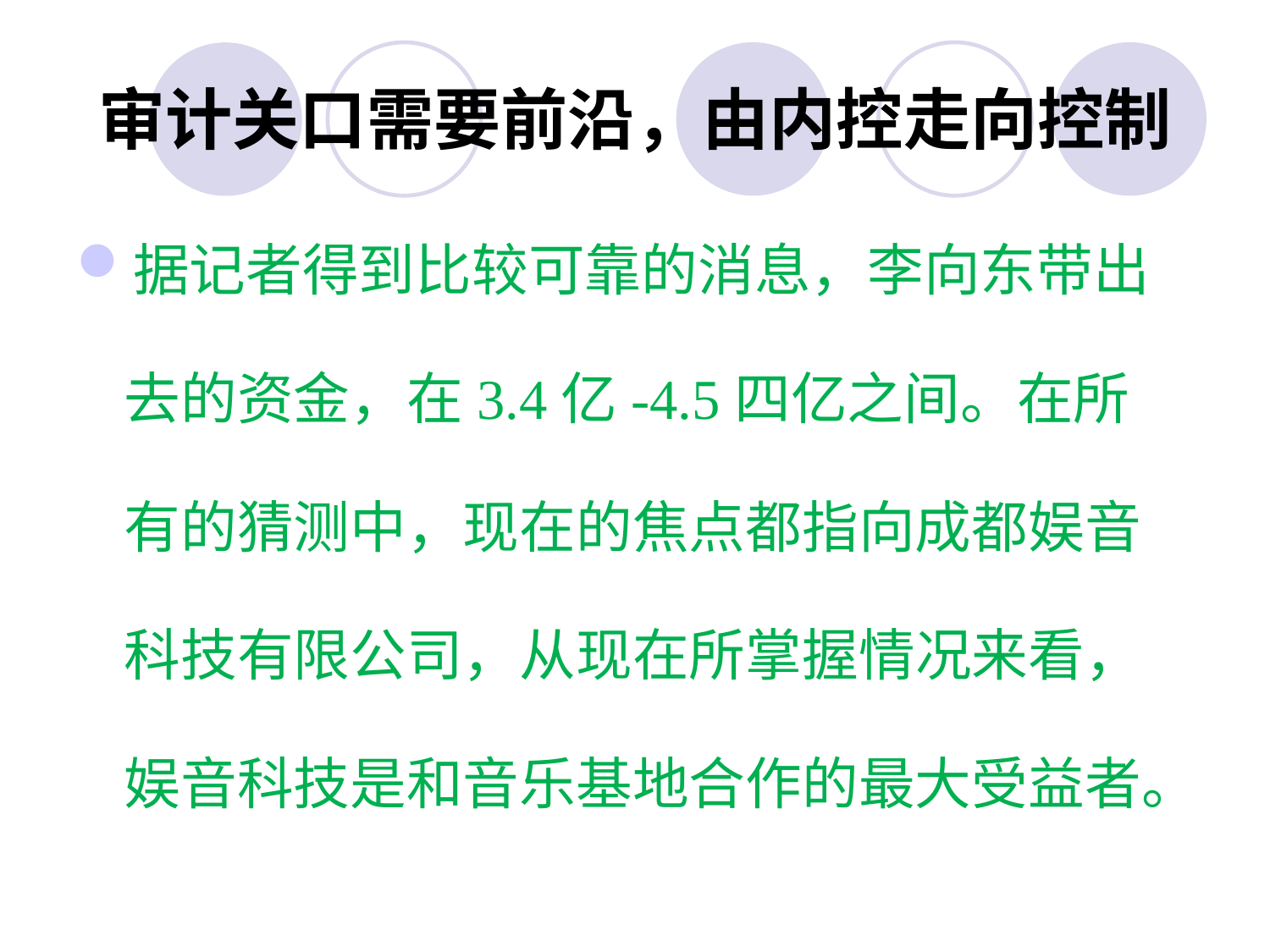

# 审计关口需要前沿，由内控走向控制
据记者得到比较可靠的消息，李向东带出去的资金，在3.4亿-4.5四亿之间。在所有的猜测中，现在的焦点都指向成都娱音科技有限公司，从现在所掌握情况来看，娱音科技是和音乐基地合作的最大受益者。